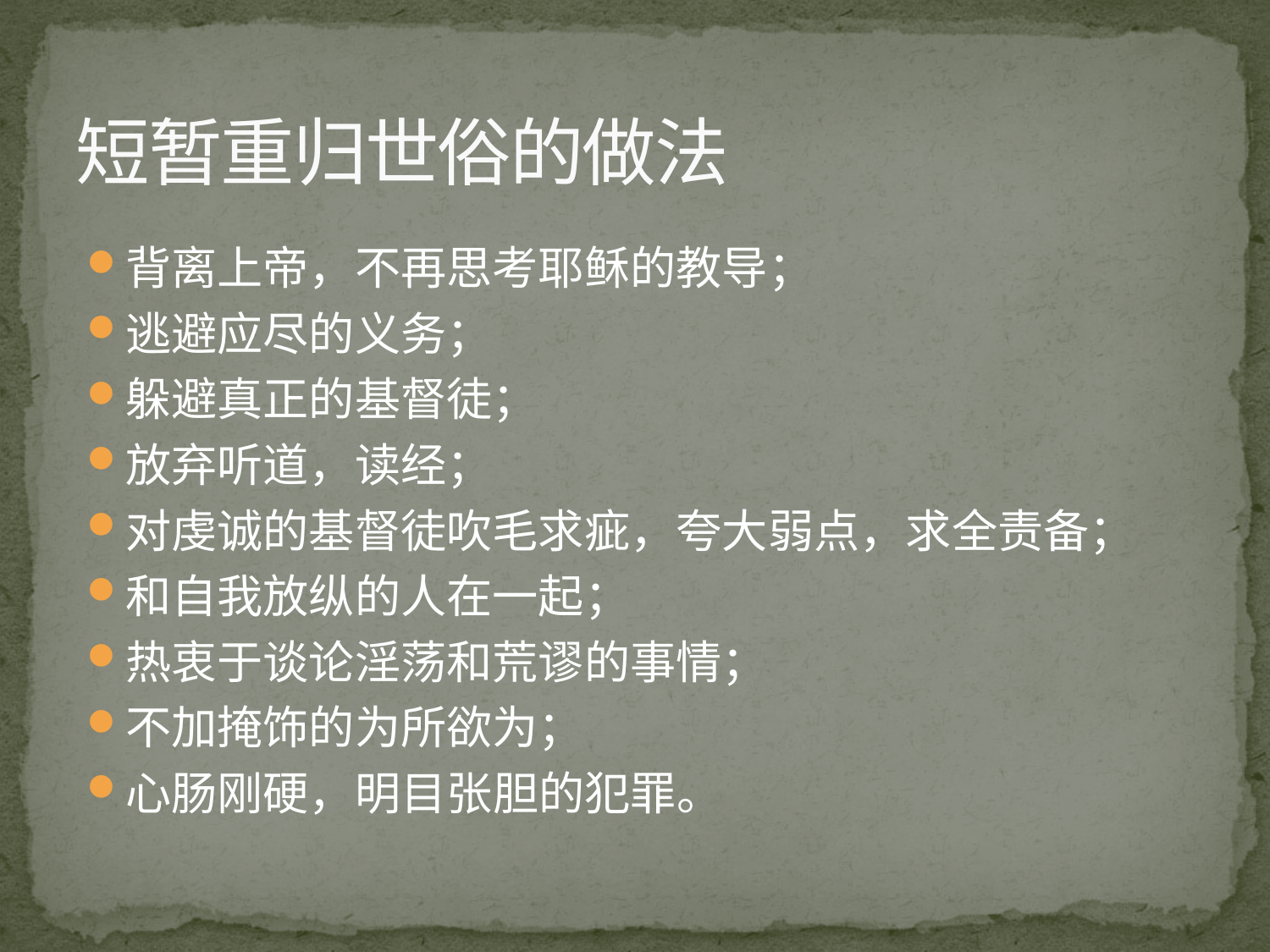

# 短暂重归世俗的做法
背离上帝，不再思考耶稣的教导；
逃避应尽的义务；
躲避真正的基督徒；
放弃听道，读经；
对虔诚的基督徒吹毛求疵，夸大弱点，求全责备；
和自我放纵的人在一起；
热衷于谈论淫荡和荒谬的事情；
不加掩饰的为所欲为；
心肠刚硬，明目张胆的犯罪。